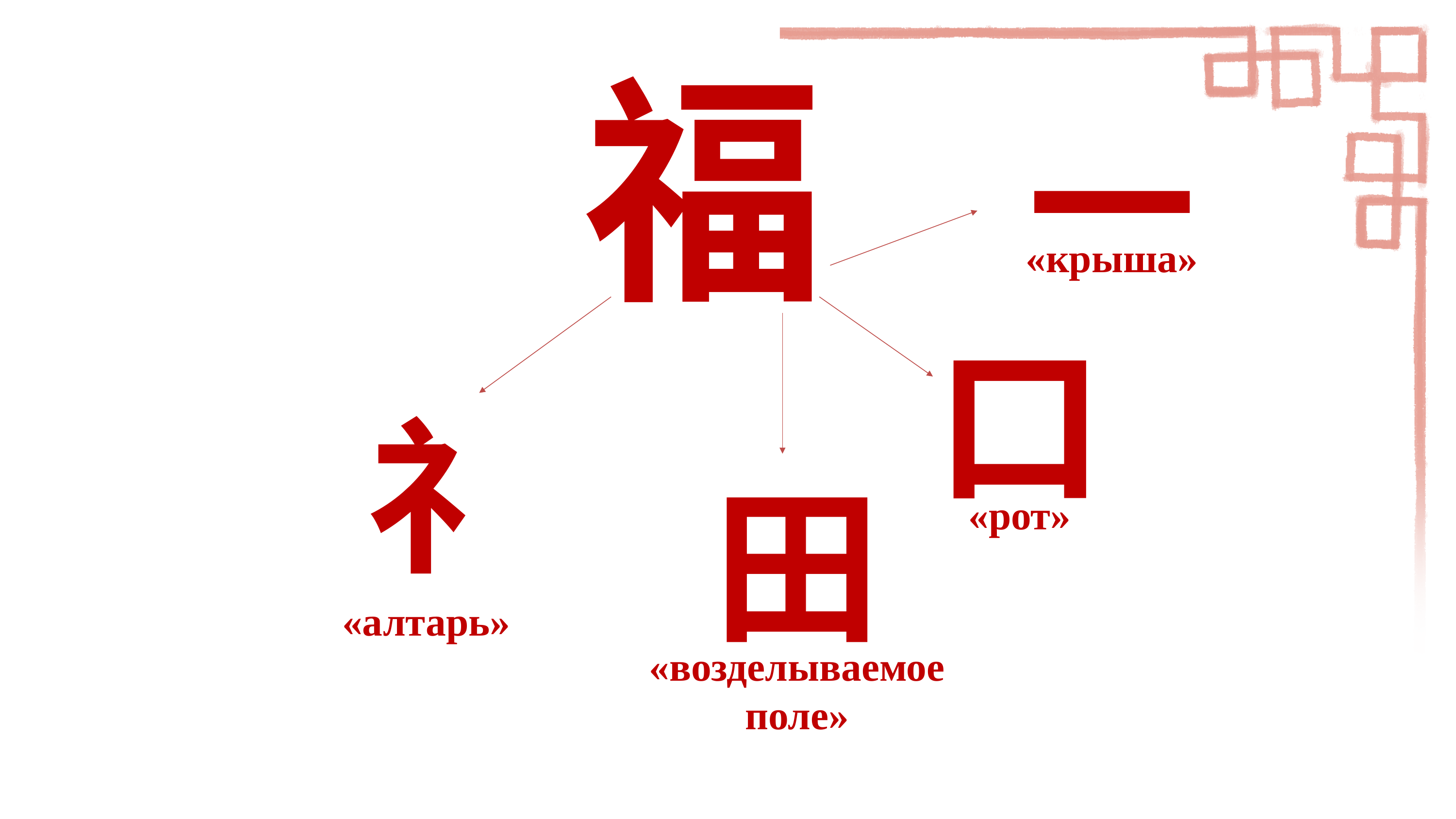

福
一
«крыша»

口
礻
田
«рот»
«алтарь»
«возделываемое поле»